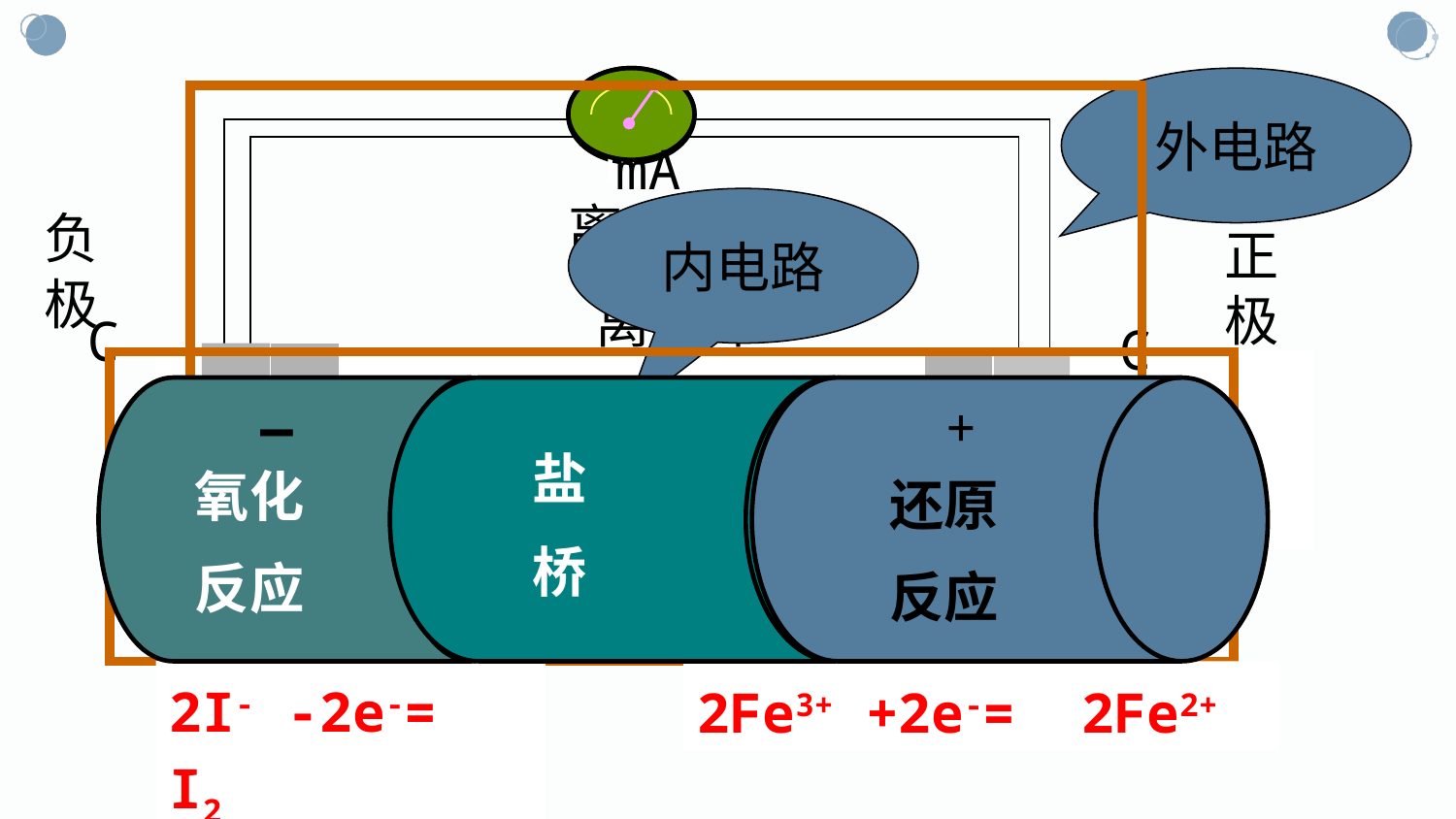

mA

mA
外电路

离子通道
离子库
内电路
负极
正极
C
C

—
氧化
反应

盐
桥

还原
反应
+

K+

Cl-
K+

Fe3+
I-

I2
Fe2+
I-

Cl-
Fe3+
Fe2+
2I- -2e-=  I2
2Fe3+ +2e-=  2Fe2+